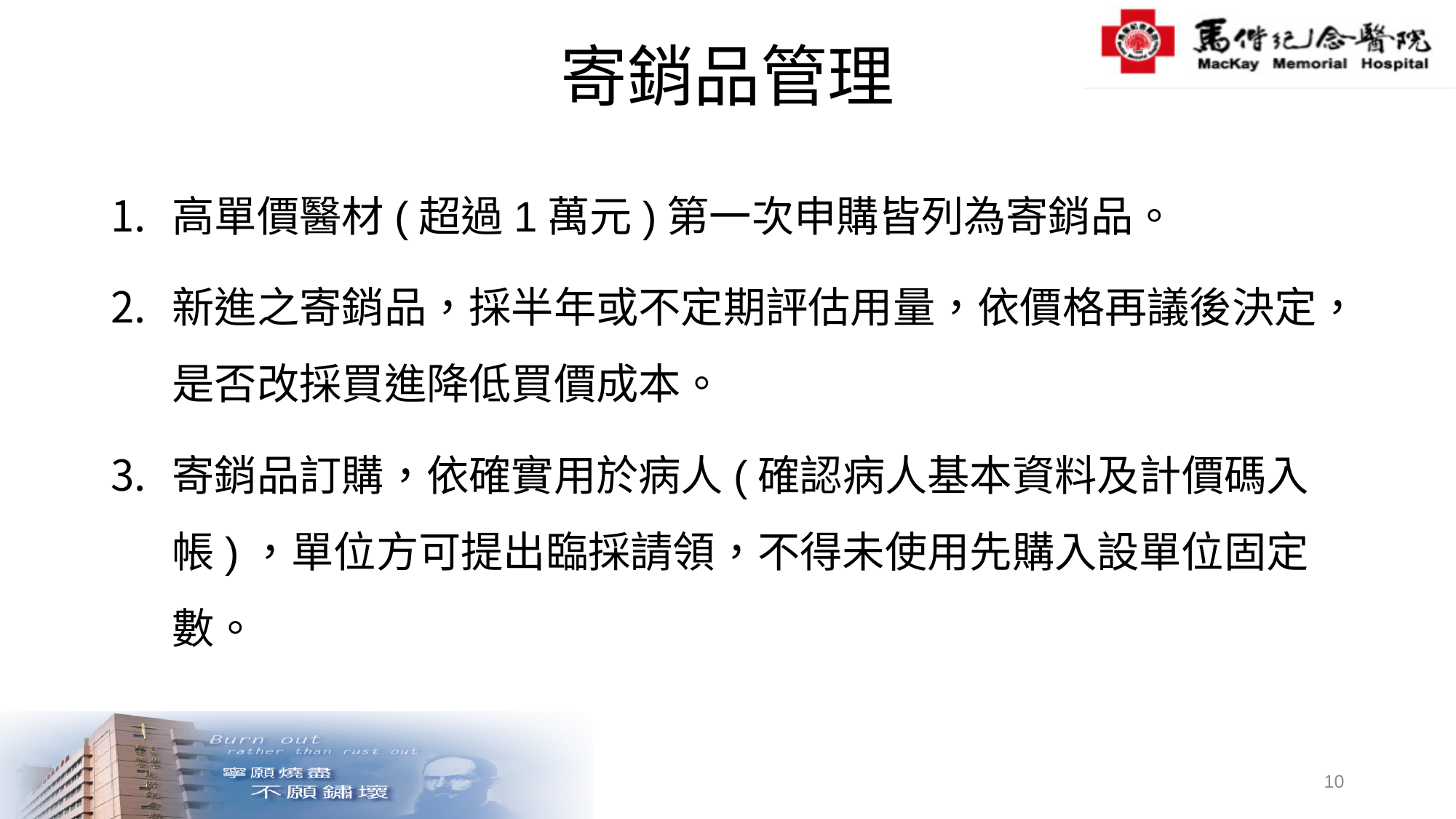

# 寄銷品管理
高單價醫材(超過1萬元)第一次申購皆列為寄銷品。
新進之寄銷品，採半年或不定期評估用量，依價格再議後決定，是否改採買進降低買價成本。
寄銷品訂購，依確實用於病人(確認病人基本資料及計價碼入帳)，單位方可提出臨採請領，不得未使用先購入設單位固定數。

10